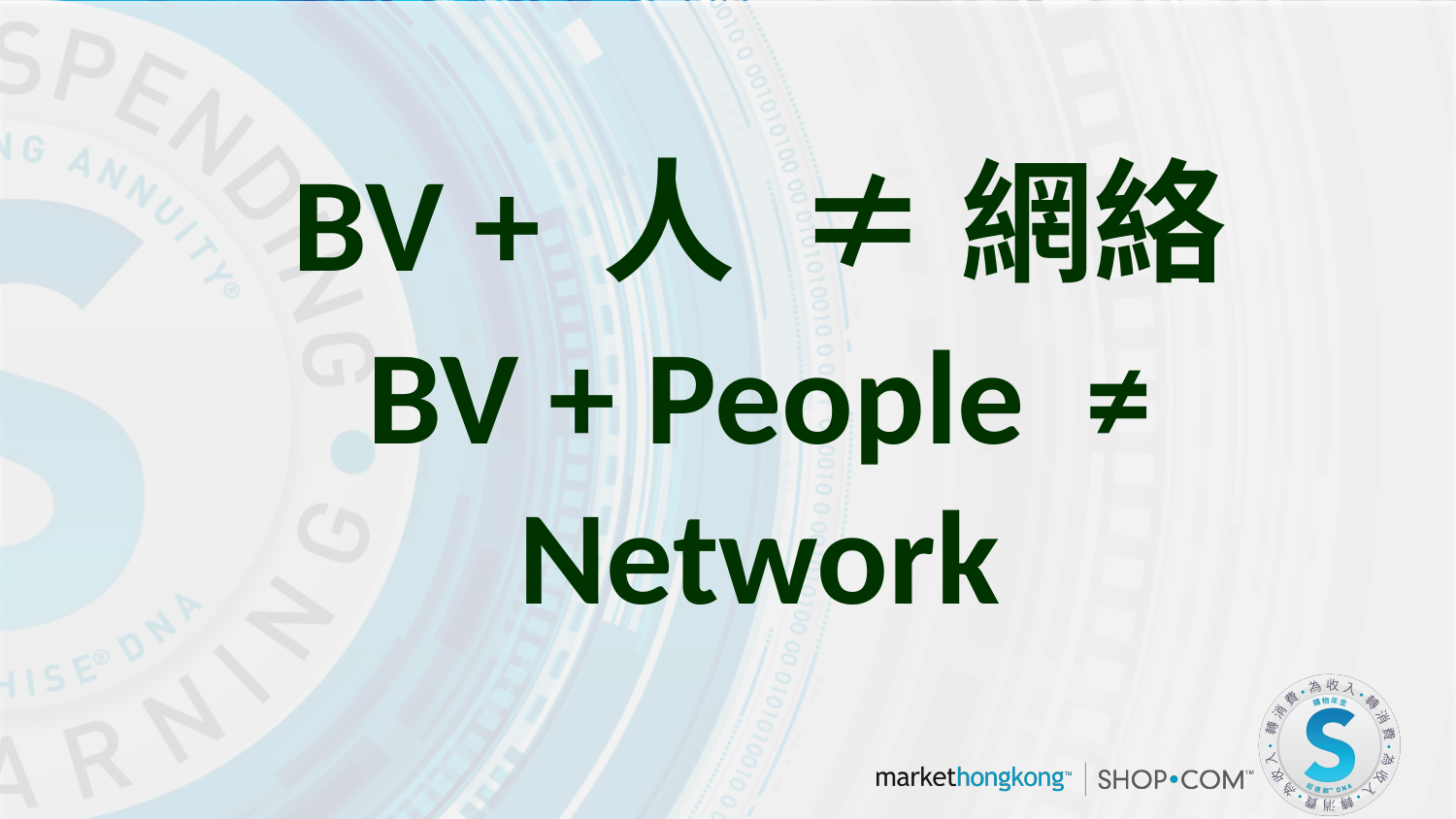

# BV + 人  ≠ 網絡
BV + People  ≠ Network